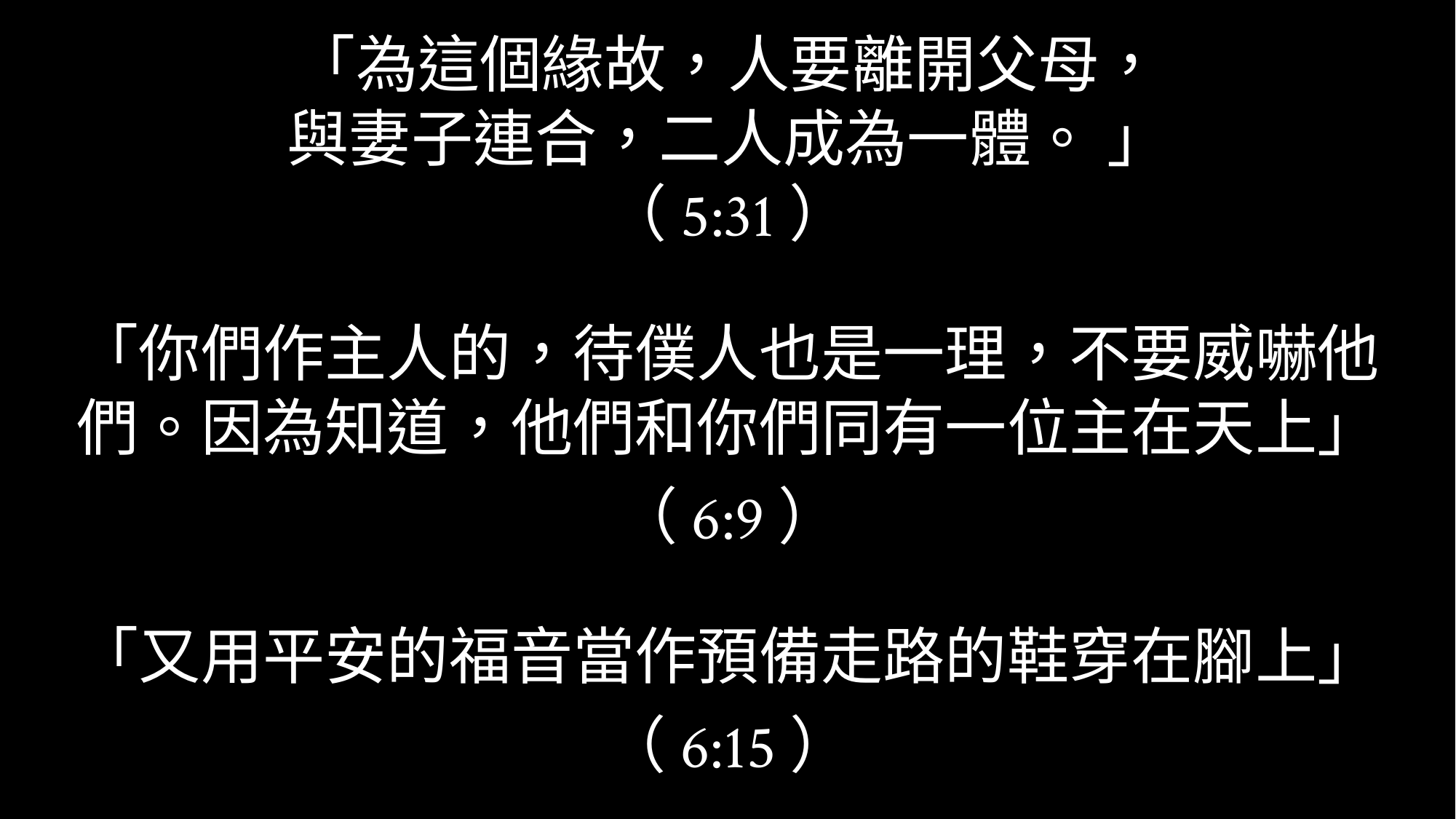

「為這個緣故，人要離開父母，
與妻子連合，二人成為一體。 」
（5:31）

「你們作主人的，待僕人也是一理，不要威嚇他們。因為知道，他們和你們同有一位主在天上」
（6:9）

「又用平安的福音當作預備走路的鞋穿在腳上」
（6:15）